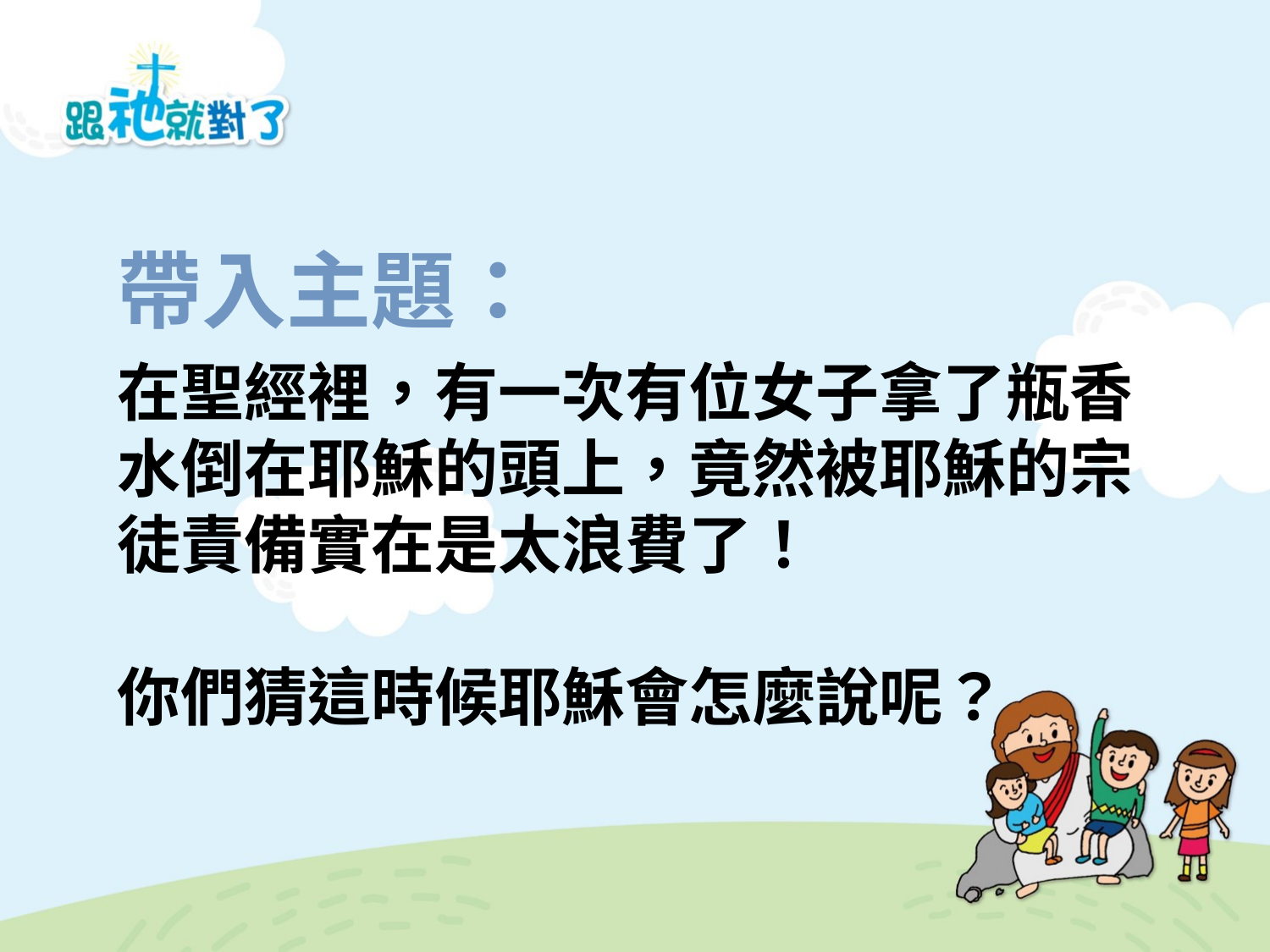

帶入主題：
在聖經裡，有一次有位女子拿了瓶香水倒在耶穌的頭上，竟然被耶穌的宗徒責備實在是太浪費了！

你們猜這時候耶穌會怎麼說呢？